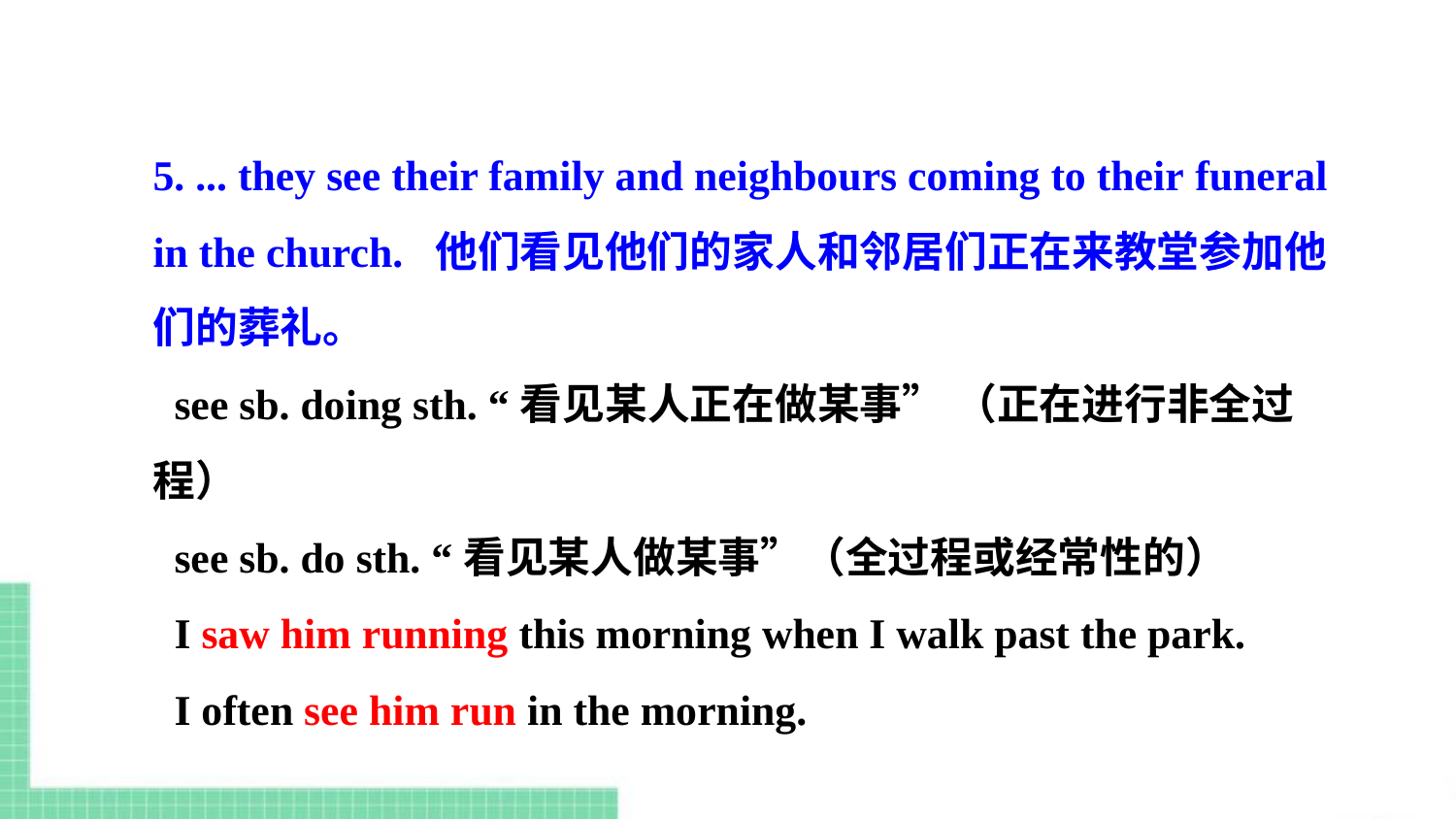

5. ... they see their family and neighbours coming to their funeral in the church.  他们看见他们的家人和邻居们正在来教堂参加他们的葬礼。
  see sb. doing sth. “看见某人正在做某事” （正在进行非全过程）
  see sb. do sth. “看见某人做某事”（全过程或经常性的）
  I saw him running this morning when I walk past the park.
  I often see him run in the morning.